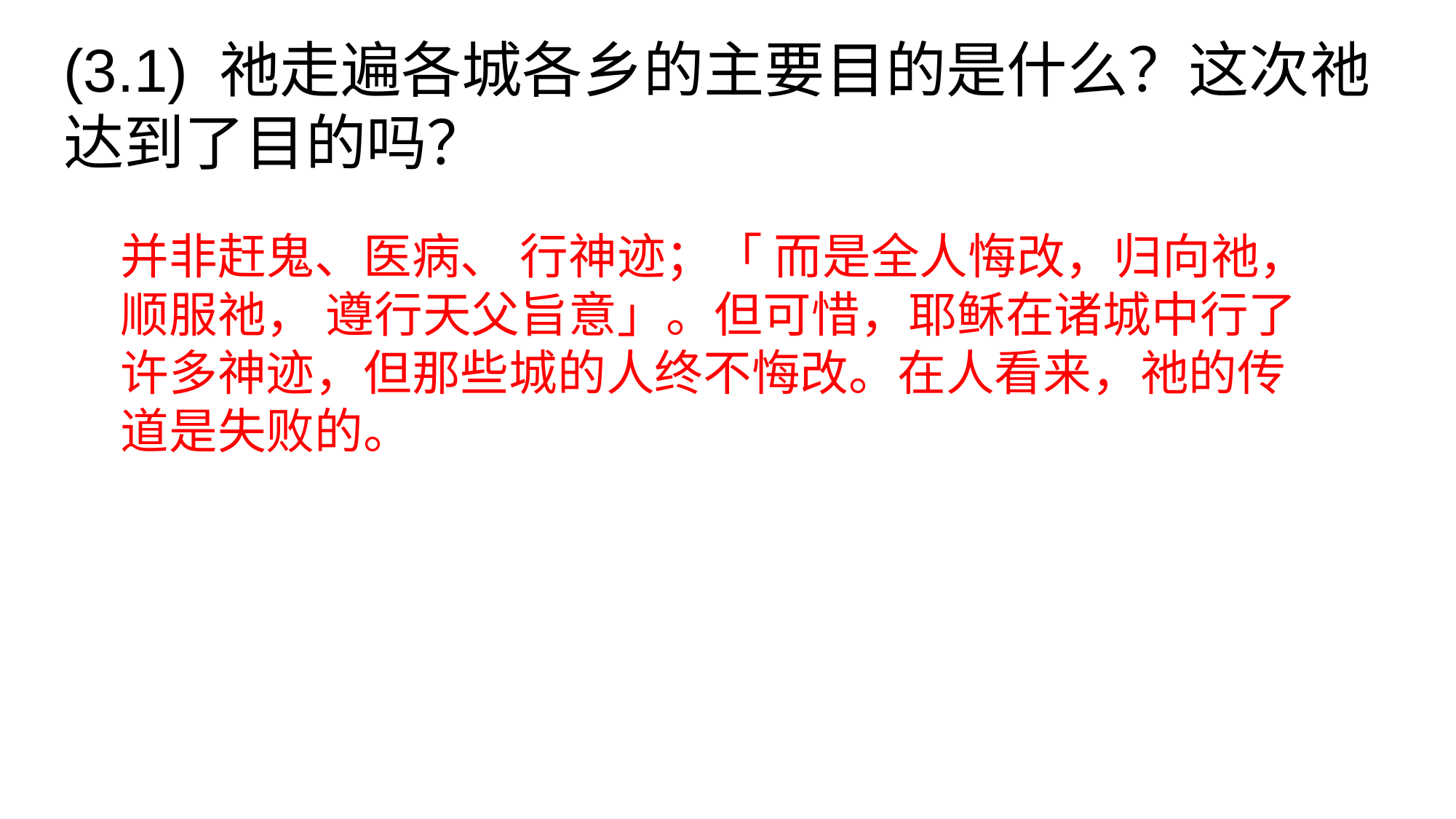

(3.1) 祂走遍各城各乡的主要目的是什么？这次祂达到了目的吗？
并非赶鬼、医病、 行神迹；「 而是全人悔改，归向祂，顺服祂， 遵行天父旨意」。但可惜，耶稣在诸城中行了许多神迹，但那些城的人终不悔改。在人看来，祂的传道是失败的。
此照片，作者: 未知作者，许可证: CC BY